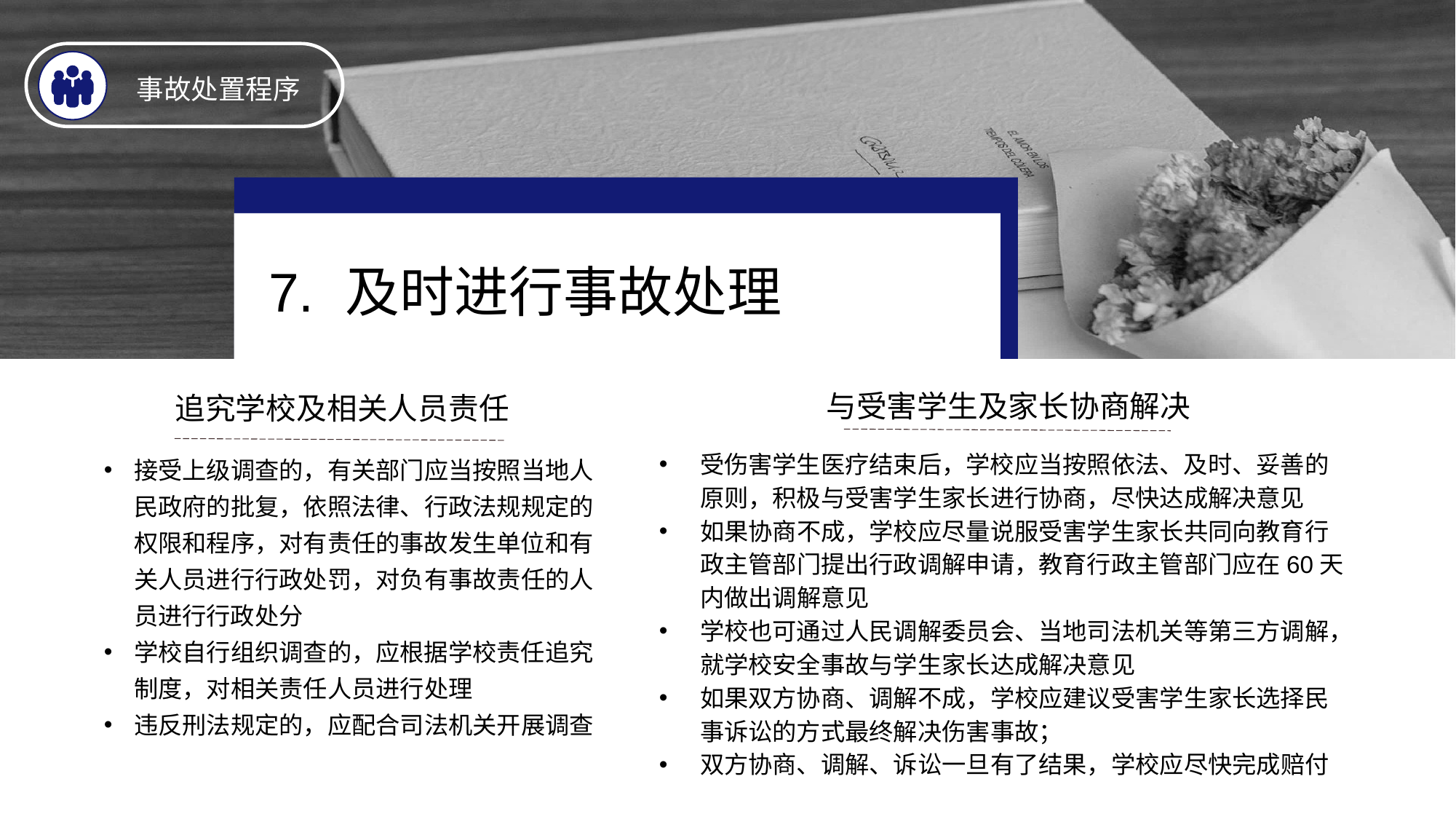

事故处置程序

及时进行事故处理
与受害学生及家长协商解决
追究学校及相关人员责任
受伤害学生医疗结束后，学校应当按照依法、及时、妥善的原则，积极与受害学生家长进行协商，尽快达成解决意见
如果协商不成，学校应尽量说服受害学生家长共同向教育行政主管部门提出行政调解申请，教育行政主管部门应在60天内做出调解意见
学校也可通过人民调解委员会、当地司法机关等第三方调解，就学校安全事故与学生家长达成解决意见
如果双方协商、调解不成，学校应建议受害学生家长选择民事诉讼的方式最终解决伤害事故；
双方协商、调解、诉讼一旦有了结果，学校应尽快完成赔付
接受上级调查的，有关部门应当按照当地人民政府的批复，依照法律、行政法规规定的权限和程序，对有责任的事故发生单位和有关人员进行行政处罚，对负有事故责任的人员进行行政处分
学校自行组织调查的，应根据学校责任追究制度，对相关责任人员进行处理
违反刑法规定的，应配合司法机关开展调查